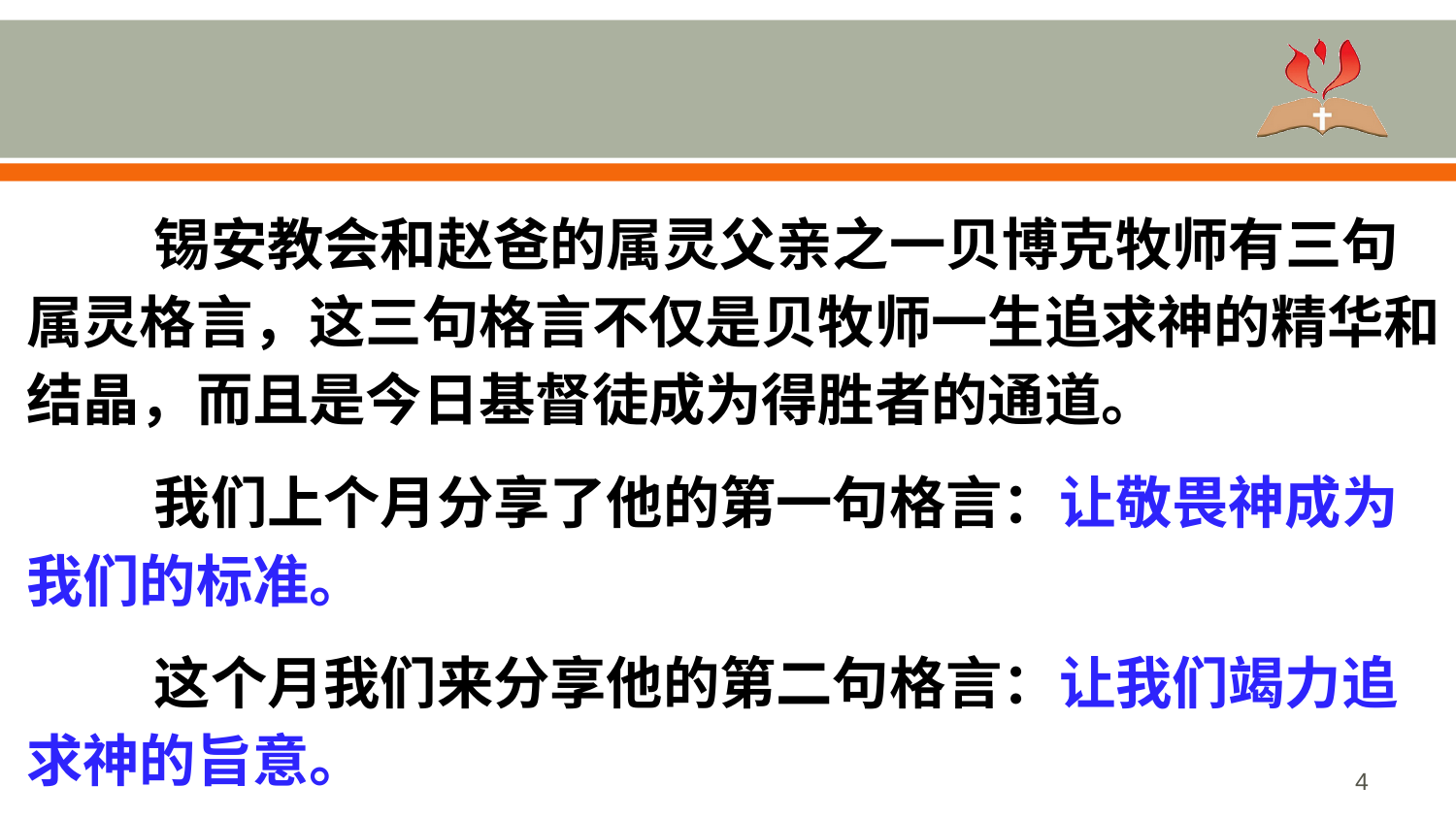

锡安教会和赵爸的属灵父亲之一贝博克牧师有三句属灵格言，这三句格言不仅是贝牧师一生追求神的精华和结晶，而且是今日基督徒成为得胜者的通道。
我们上个月分享了他的第一句格言：让敬畏神成为我们的标准。
这个月我们来分享他的第二句格言：让我们竭力追求神的旨意。

4